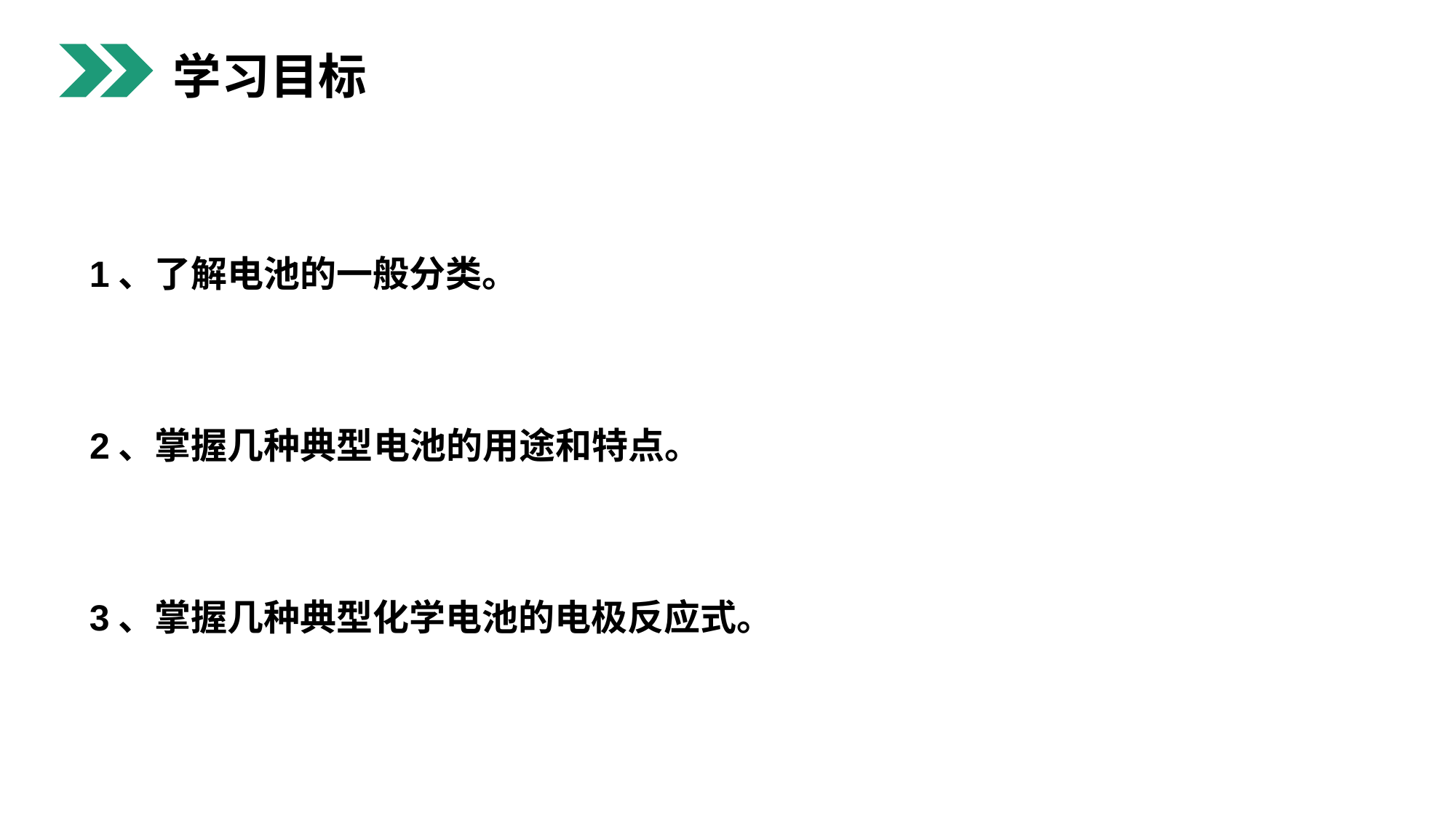

学习目标
1、了解电池的一般分类。
2、掌握几种典型电池的用途和特点。
3、掌握几种典型化学电池的电极反应式。